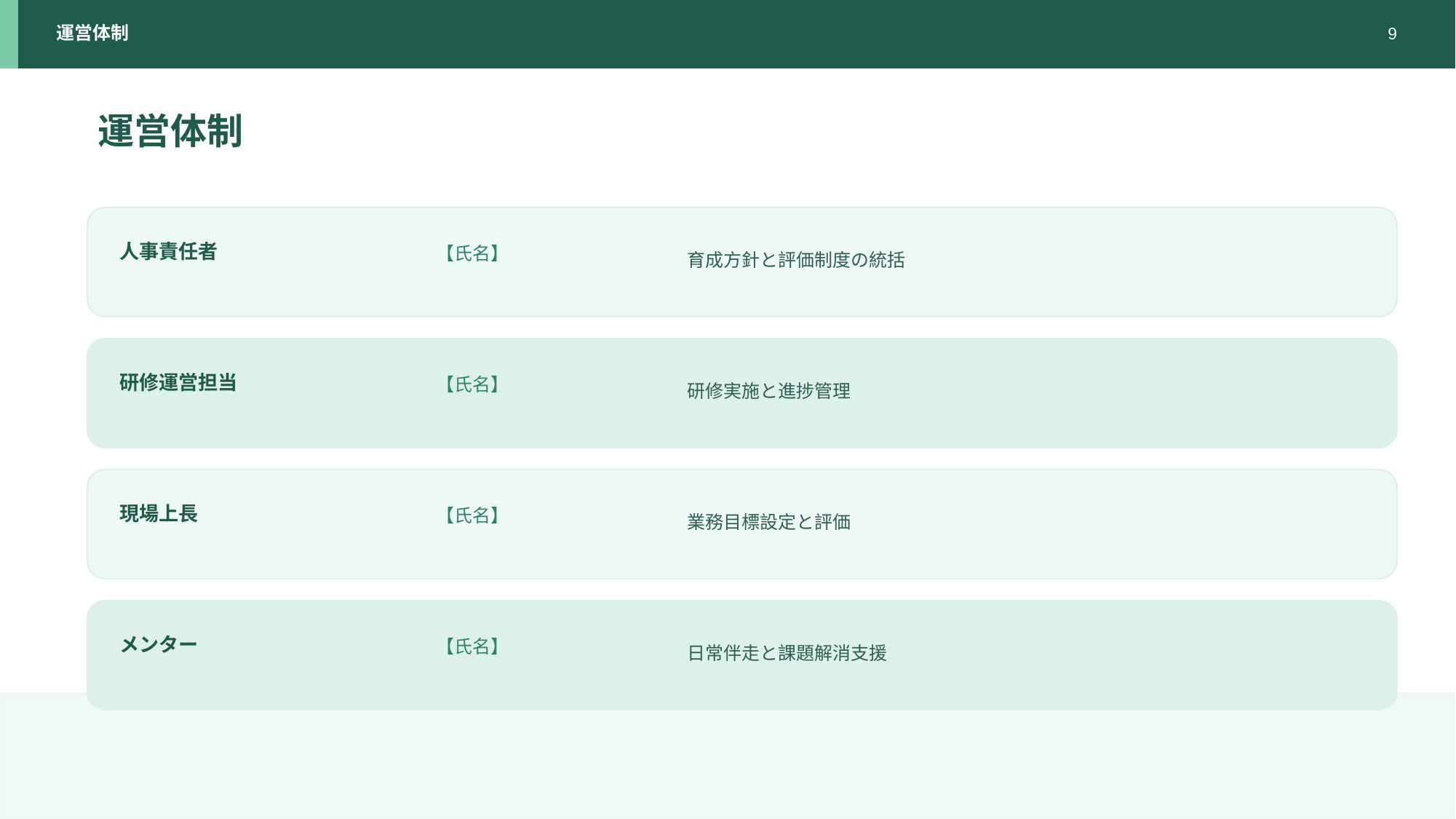

運営体制
9
運営体制

育成方針と評価制度の統括
人事責任者
【氏名】

研修実施と進捗管理
研修運営担当
【氏名】

業務目標設定と評価
現場上長
【氏名】

日常伴走と課題解消支援
メンター
【氏名】